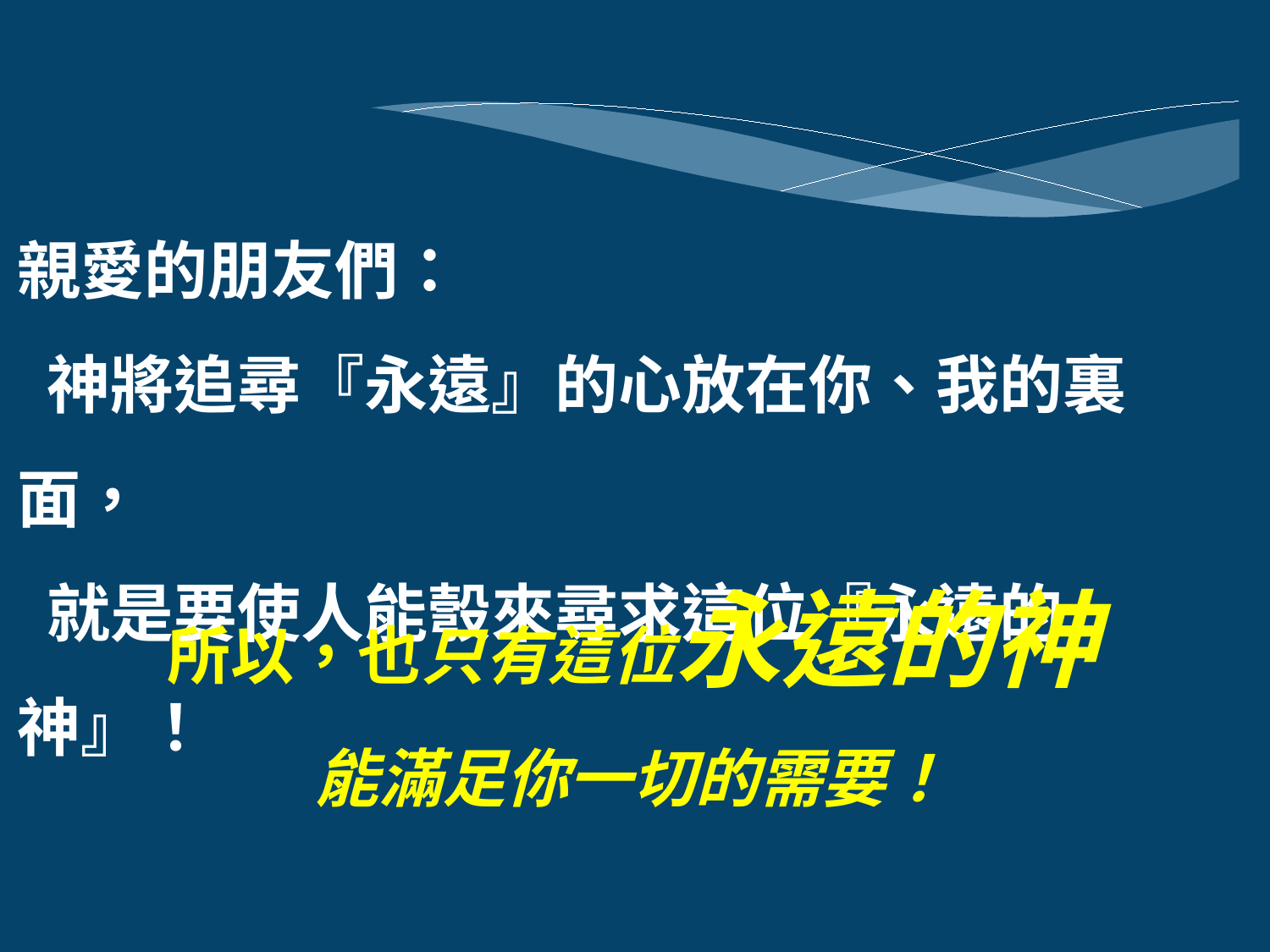

親愛的朋友們：
 神將追尋『永遠』的心放在你、我的裏面，
 就是要使人能彀來尋求這位『永遠的神』！
所以，也只有這位永遠的神
能滿足你一切的需要！